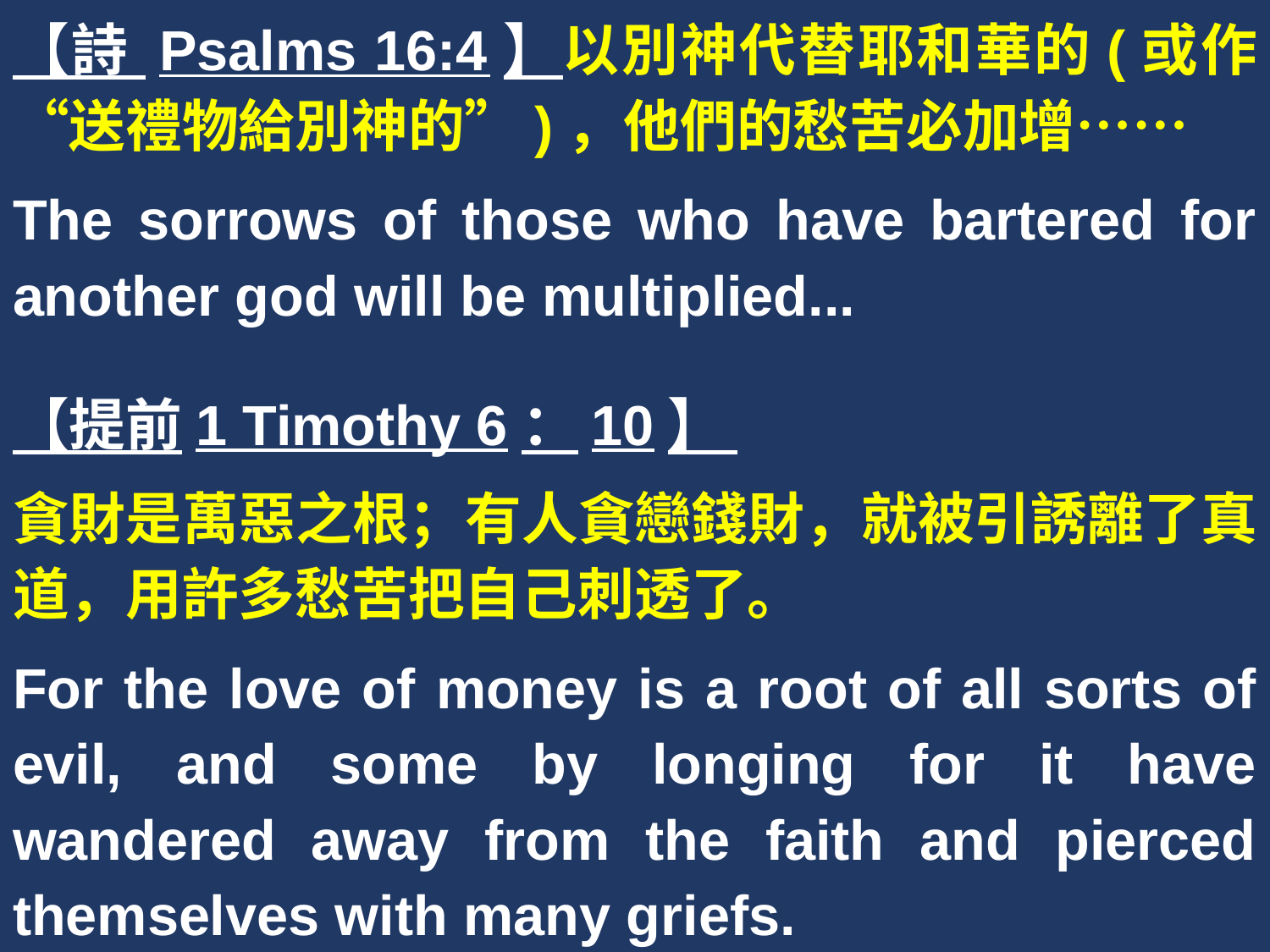

【詩 Psalms 16:4】以別神代替耶和華的(或作“送禮物給別神的”)，他們的愁苦必加增……
The sorrows of those who have bartered for another god will be multiplied...

【提前1 Timothy 6：10】
貪財是萬惡之根；有人貪戀錢財，就被引誘離了真道，用許多愁苦把自己刺透了。
For the love of money is a root of all sorts of evil, and some by longing for it have wandered away from the faith and pierced themselves with many griefs.